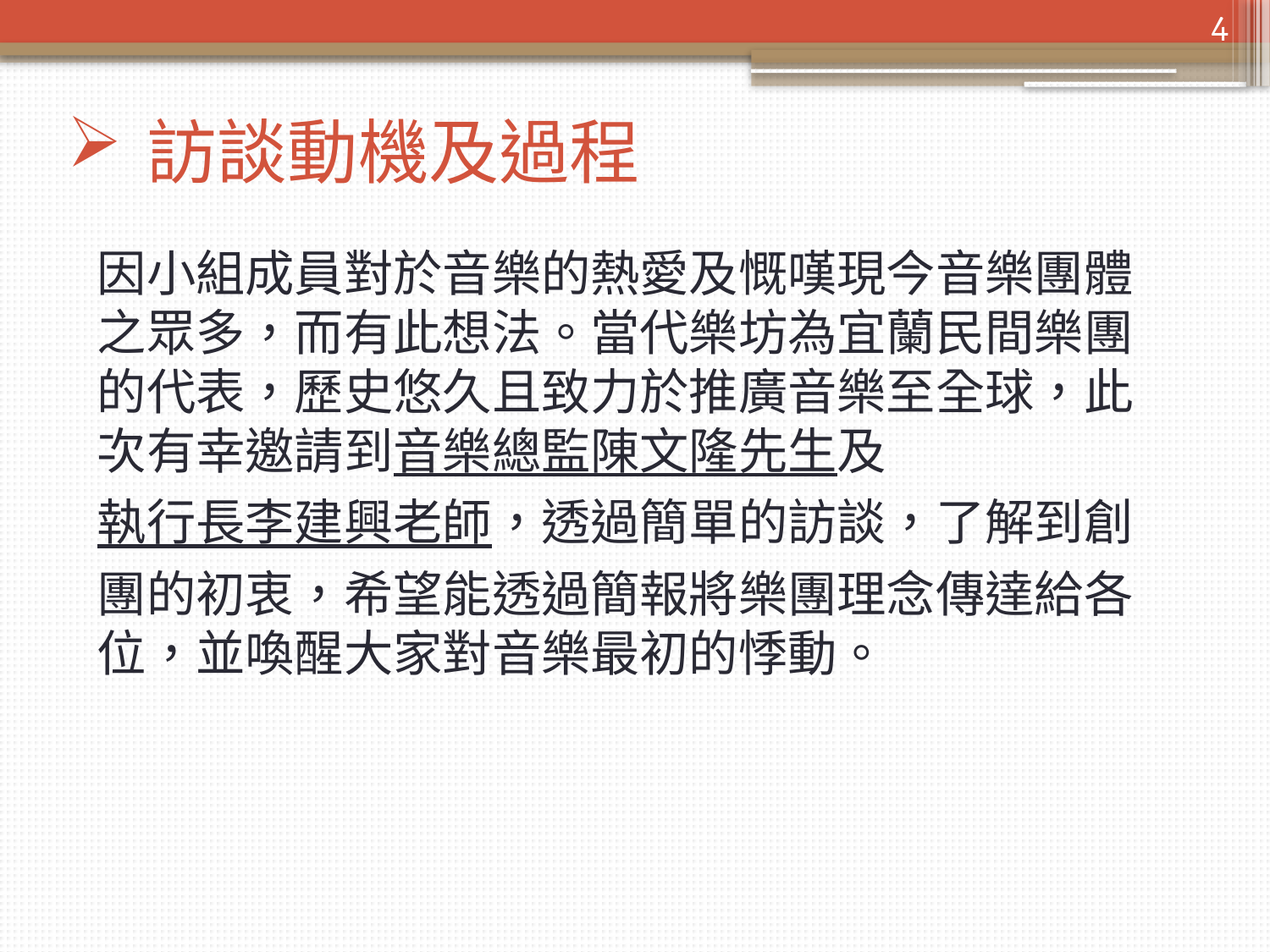

4
# 訪談動機及過程
因小組成員對於音樂的熱愛及慨嘆現今音樂團體之眾多，而有此想法。當代樂坊為宜蘭民間樂團的代表，歷史悠久且致力於推廣音樂至全球，此次有幸邀請到音樂總監陳文隆先生及執行長李建興老師，透過簡單的訪談，了解到創團的初衷，希望能透過簡報將樂團理念傳達給各位，並喚醒大家對音樂最初的悸動。